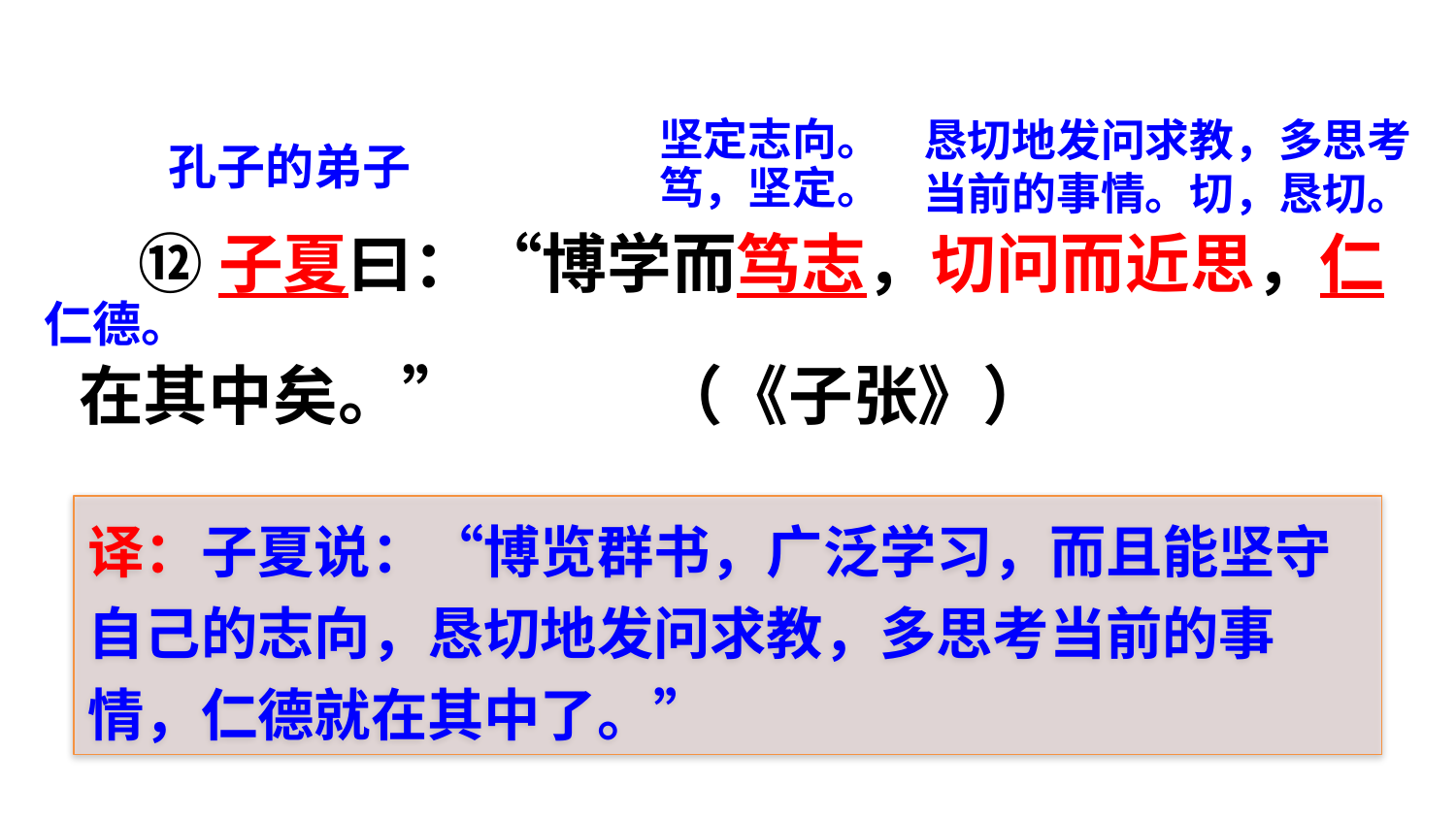

恳切地发问求教，多思考当前的事情。切，恳切。
坚定志向。笃，坚定。
孔子的弟子
    ⑫子夏曰：“博学而笃志，切问而近思，仁在其中矣。”             （《子张》）
仁德。
译：子夏说：“博览群书，广泛学习，而且能坚守自己的志向，恳切地发问求教，多思考当前的事情，仁德就在其中了。”